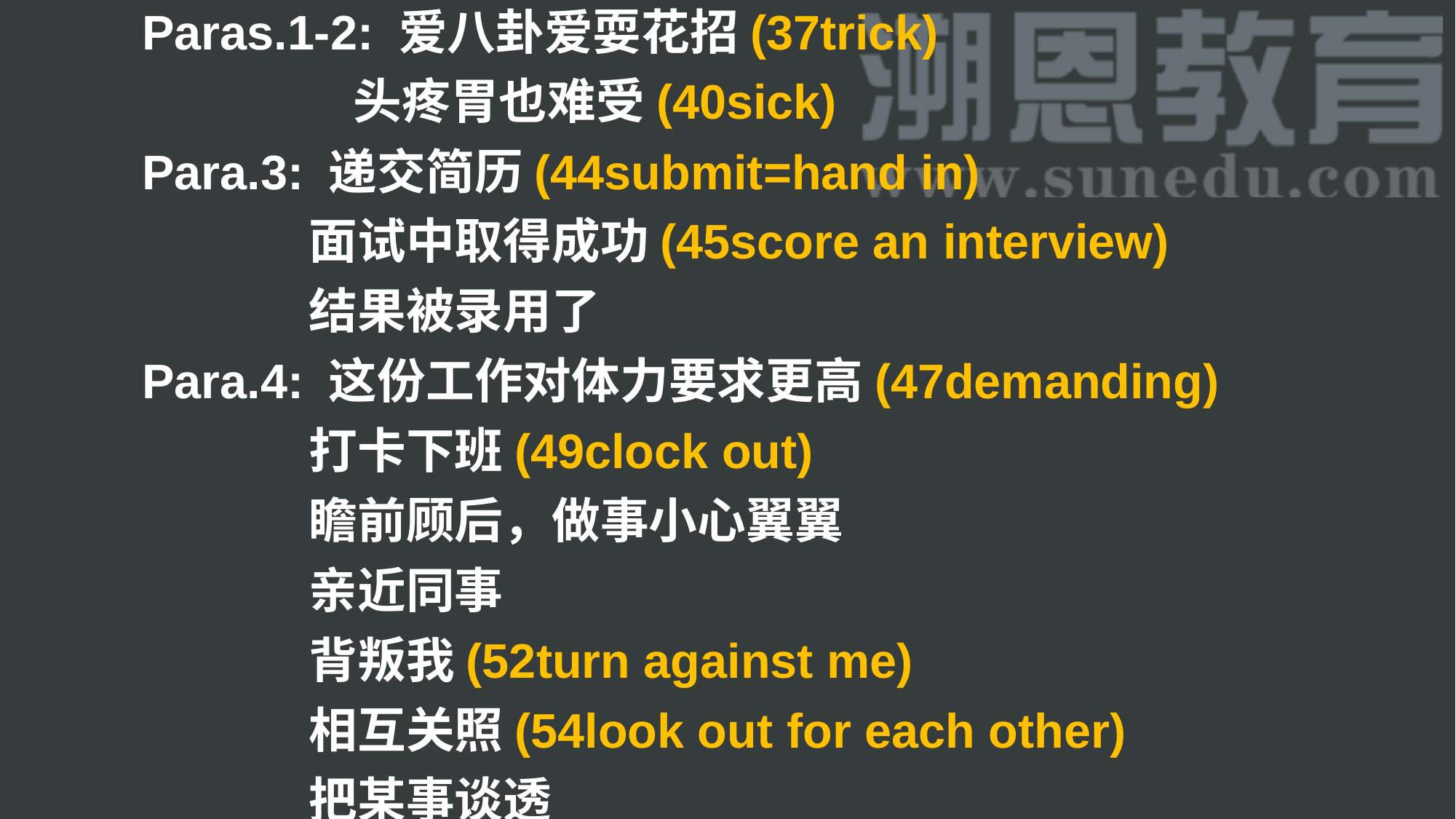

Paras.1-2: 爱八卦爱耍花招(37trick)
                  头疼胃也难受(40sick)
Para.3: 递交简历(44submit=hand in)
              面试中取得成功(45score an interview)
              结果被录用了
Para.4: 这份工作对体力要求更高(47demanding)
              打卡下班(49clock out)
              瞻前顾后，做事小心翼翼
              亲近同事
              背叛我(52turn against me)
              相互关照(54look out for each other)
              把某事谈透